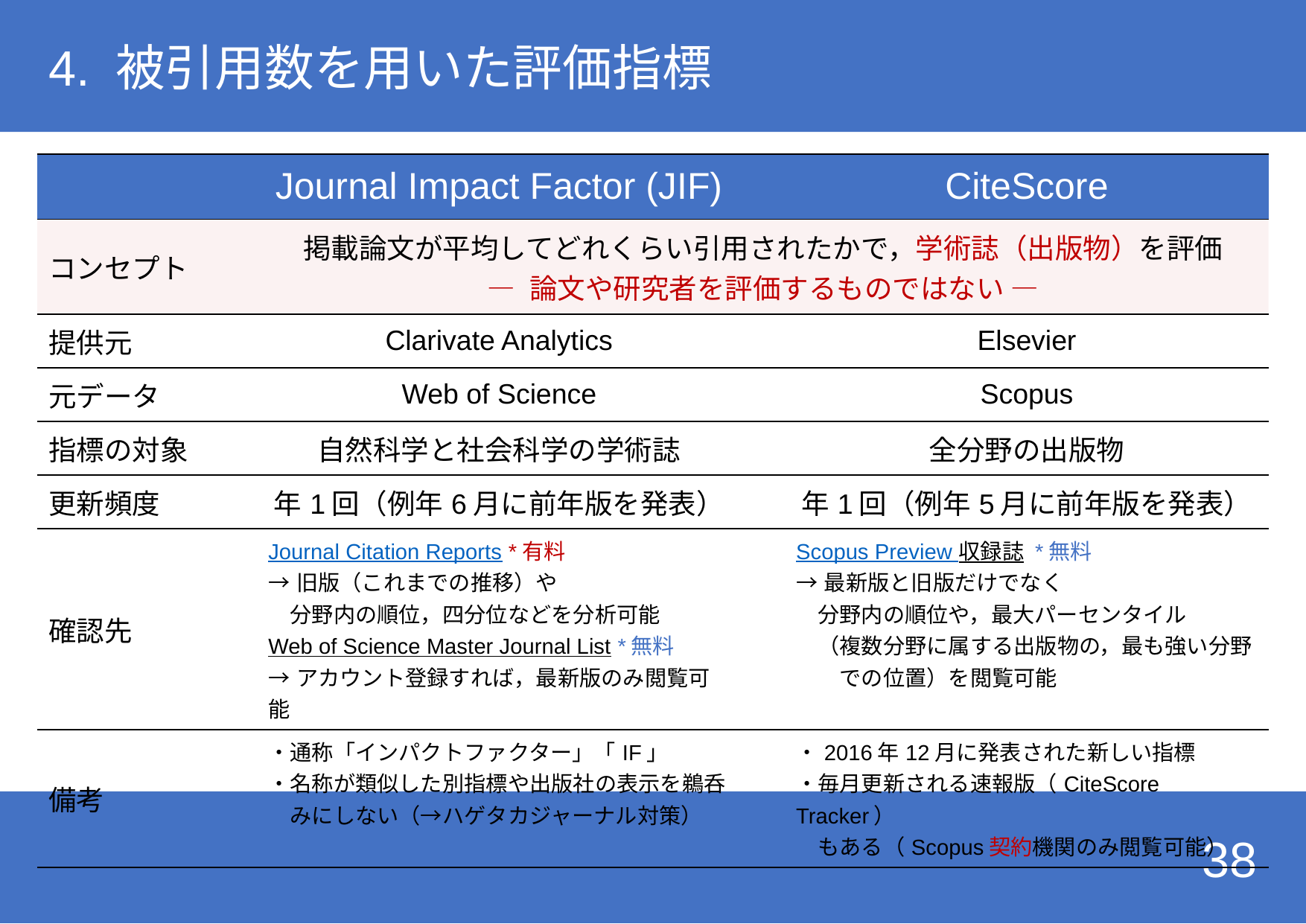

# 4. 被引用数を用いた評価指標
|  |  | Journal Impact Factor (JIF) |  | CiteScore |
| --- | --- | --- | --- | --- |
| コンセプト |  | 掲載論文が平均してどれくらい引用されたかで，学術誌（出版物）を評価 ― 論文や研究者を評価するものではない ― |  |  |
| 提供元 |  | Clarivate Analytics |  | Elsevier |
| 元データ |  | Web of Science |  | Scopus |
| 指標の対象 |  | 自然科学と社会科学の学術誌 |  | 全分野の出版物 |
| 更新頻度 |  | 年1回（例年6月に前年版を発表） |  | 年1回（例年5月に前年版を発表） |
| 確認先 |  | Journal Citation Reports \*有料 →旧版（これまでの推移）や 　分野内の順位，四分位などを分析可能 Web of Science Master Journal List \*無料 →アカウント登録すれば，最新版のみ閲覧可能 |  | Scopus Preview 収録誌 \*無料 →最新版と旧版だけでなく 　分野内の順位や，最大パーセンタイル 　（複数分野に属する出版物の，最も強い分野 　　での位置）を閲覧可能 |
| 備考 |  | ・通称「インパクトファクター」「IF」 ・名称が類似した別指標や出版社の表示を鵜呑 　みにしない（→ハゲタカジャーナル対策） |  | ・2016年12月に発表された新しい指標 ・毎月更新される速報版（CiteScore Tracker） 　もある（Scopus契約機関のみ閲覧可能） |
38